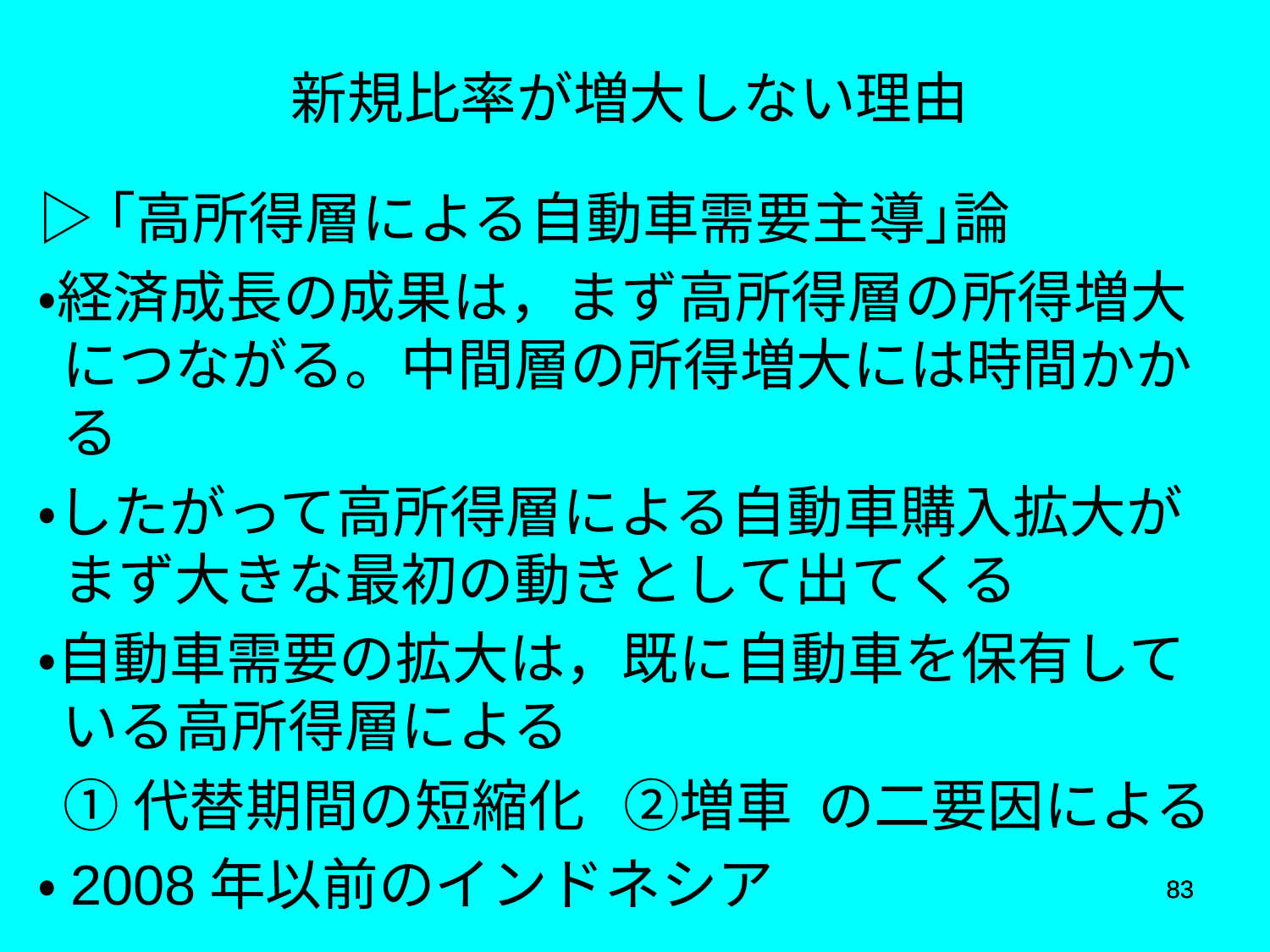

新規比率が増大しない理由
▷｢高所得層による自動車需要主導｣論
・経済成長の成果は，まず高所得層の所得増大につながる。中間層の所得増大には時間かかる
・したがって高所得層による自動車購入拡大がまず大きな最初の動きとして出てくる
・自動車需要の拡大は，既に自動車を保有している高所得層による
  ①代替期間の短縮化   ②増車  の二要因による
・2008年以前のインドネシア
83
83
83